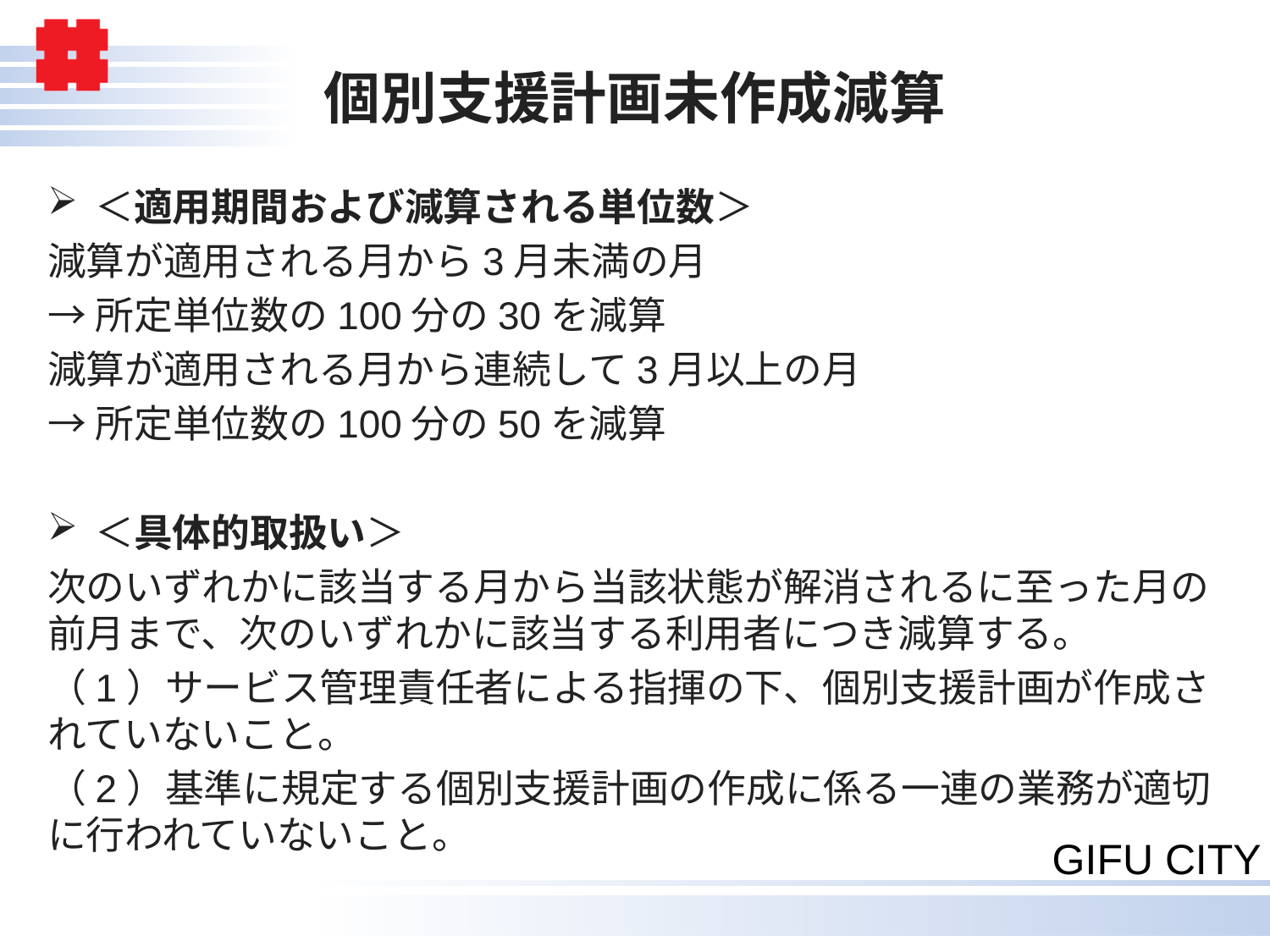

# 個別支援計画未作成減算
＜適用期間および減算される単位数＞
減算が適用される月から3月未満の月
→所定単位数の100分の30を減算
減算が適用される月から連続して3月以上の月
→所定単位数の100分の50を減算

＜具体的取扱い＞
次のいずれかに該当する月から当該状態が解消されるに至った月の前月まで、次のいずれかに該当する利用者につき減算する。
（1）サービス管理責任者による指揮の下、個別支援計画が作成されていないこと。
（2）基準に規定する個別支援計画の作成に係る一連の業務が適切に行われていないこと。